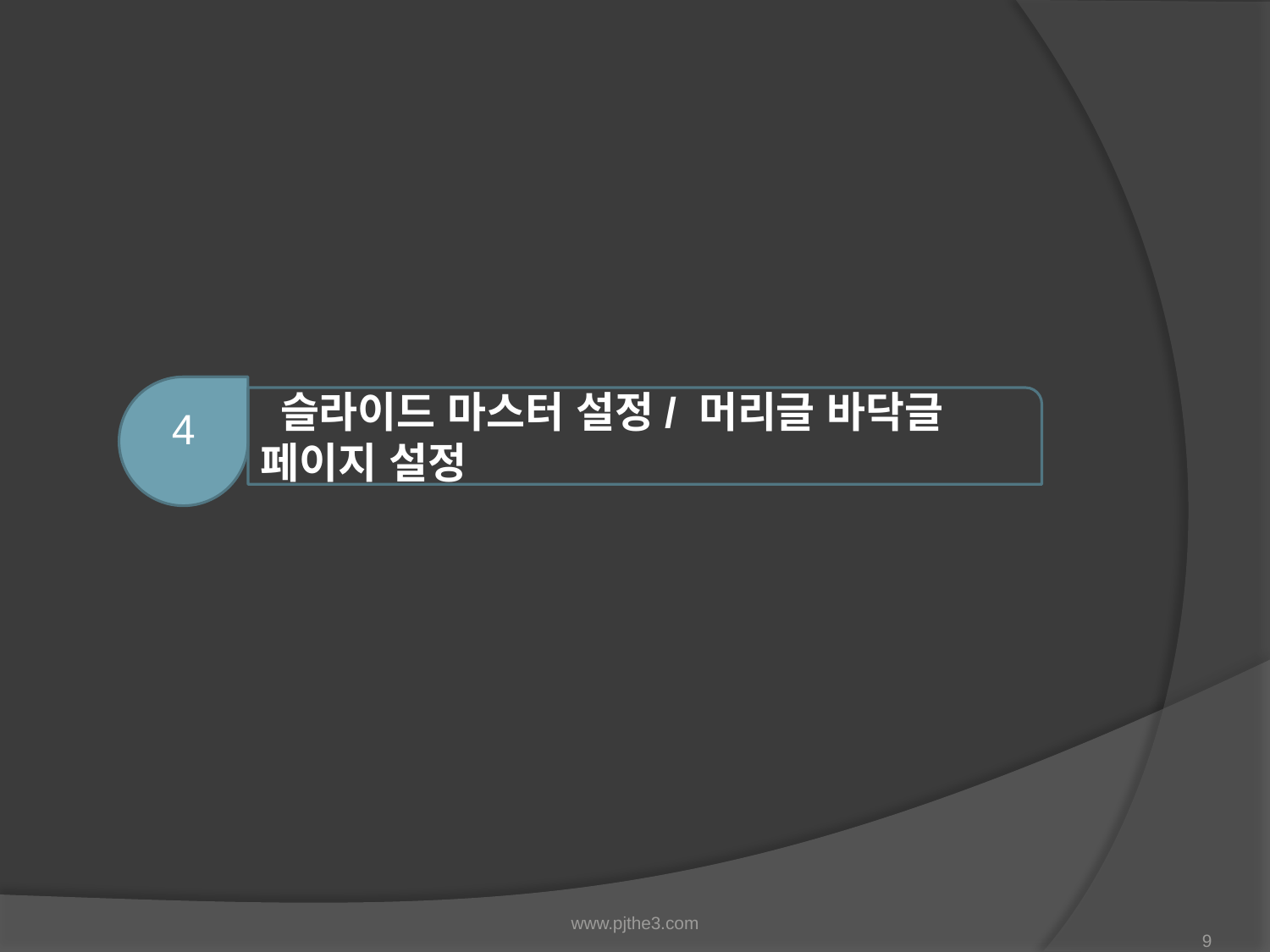

4
 슬라이드 마스터 설정/ 머리글 바닥글 페이지 설정
9
www.pjthe3.com